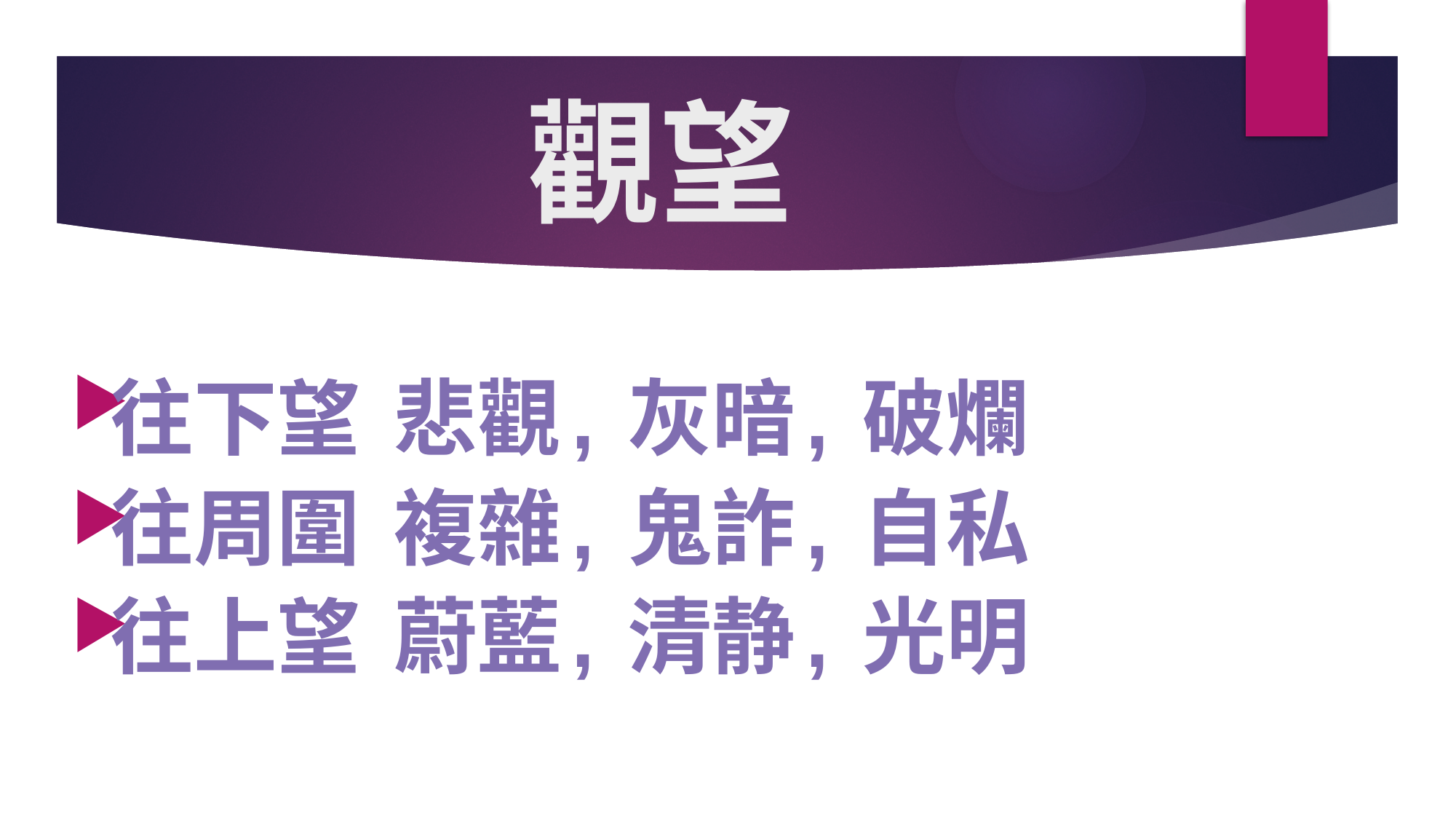

# 觀望
往下望			悲觀, 灰暗, 破爛
往周圍			複雜, 鬼詐, 自私
往上望			蔚藍, 清静, 光明